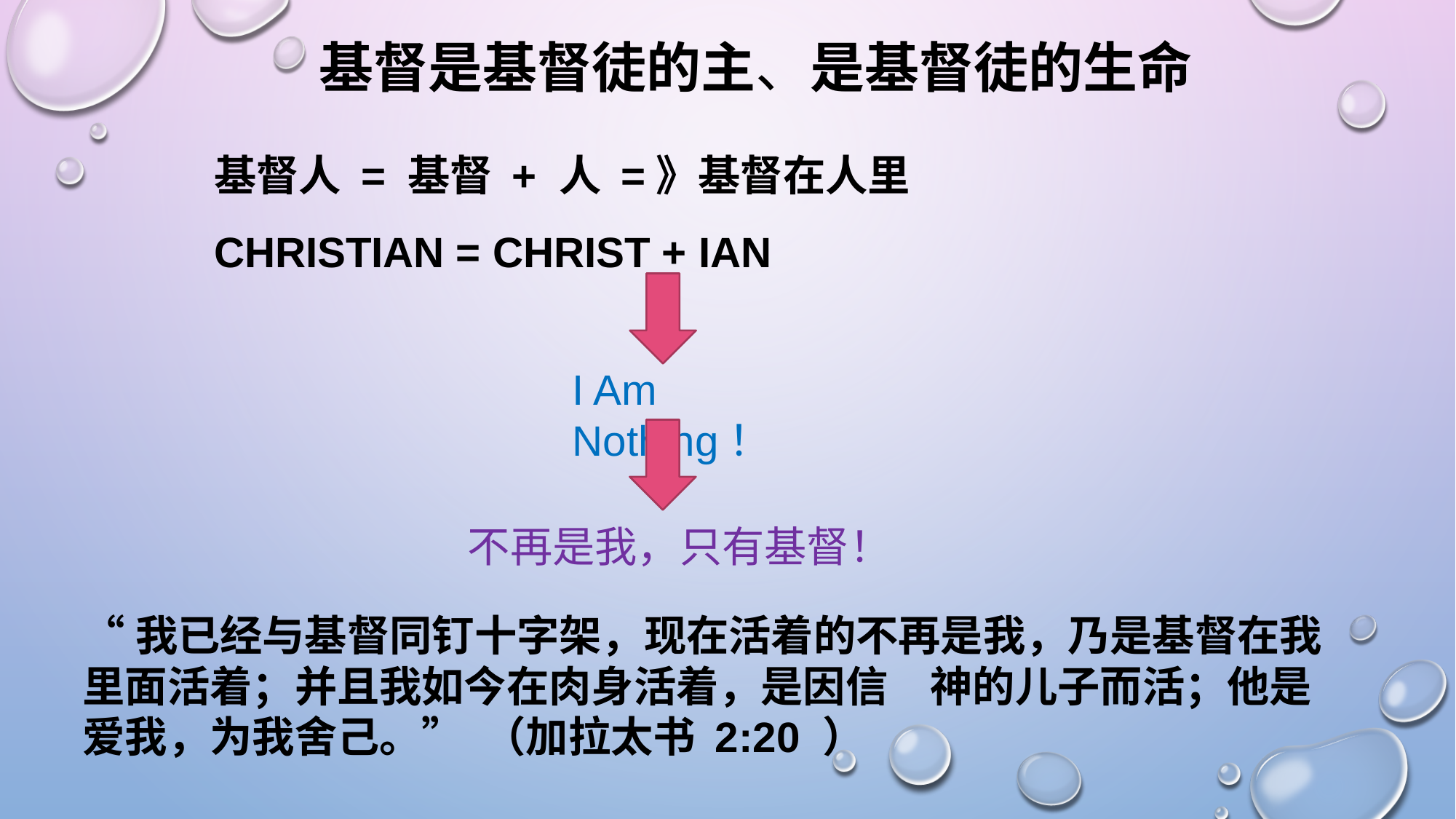

# 基督是基督徒的主、是基督徒的生命
基督人 = 基督 + 人 =》基督在人里
Christian = Christ + IAN

I Am Nothing！

不再是我，只有基督！
“我已经与基督同钉十字架，现在活着的不再是我，乃是基督在我里面活着；并且我如今在肉身活着，是因信　神的儿子而活；他是爱我，为我舍己。”  （加拉太书 2:20 ）